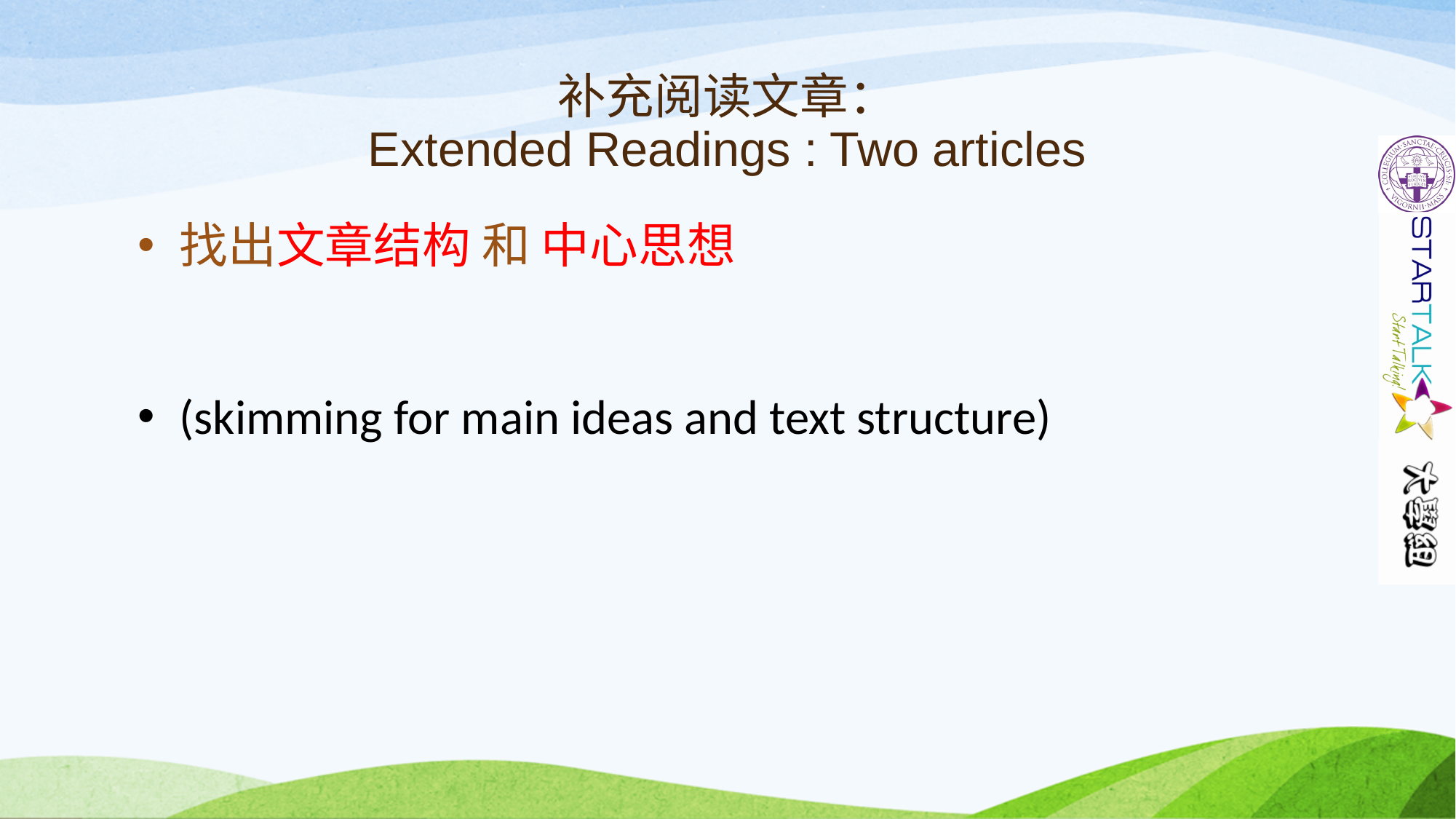

# 补充阅读文章： Extended Readings : Two articles
找出文章结构 和 中心思想

(skimming for main ideas and text structure)